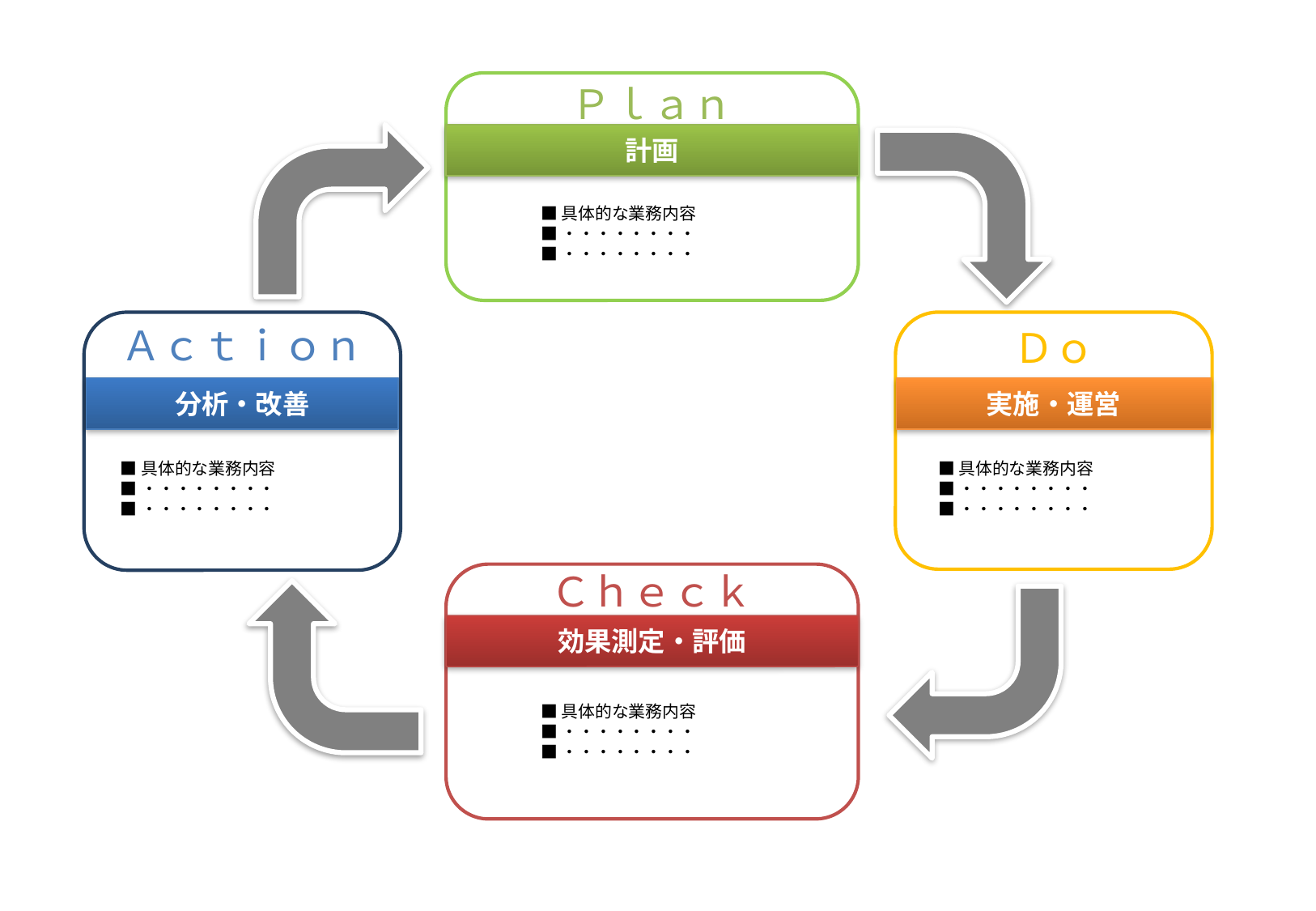

Ｐｌａｎ

計画

■具体的な業務内容
■・・・・・・・・
■・・・・・・・・

Ａｃｔｉｏｎ
Ｄｏ
分析・改善
実施・運営
■具体的な業務内容
■・・・・・・・・
■・・・・・・・・
■具体的な業務内容
■・・・・・・・・
■・・・・・・・・
Ｃｈｅｃｋ

効果測定・評価
■具体的な業務内容
■・・・・・・・・
■・・・・・・・・